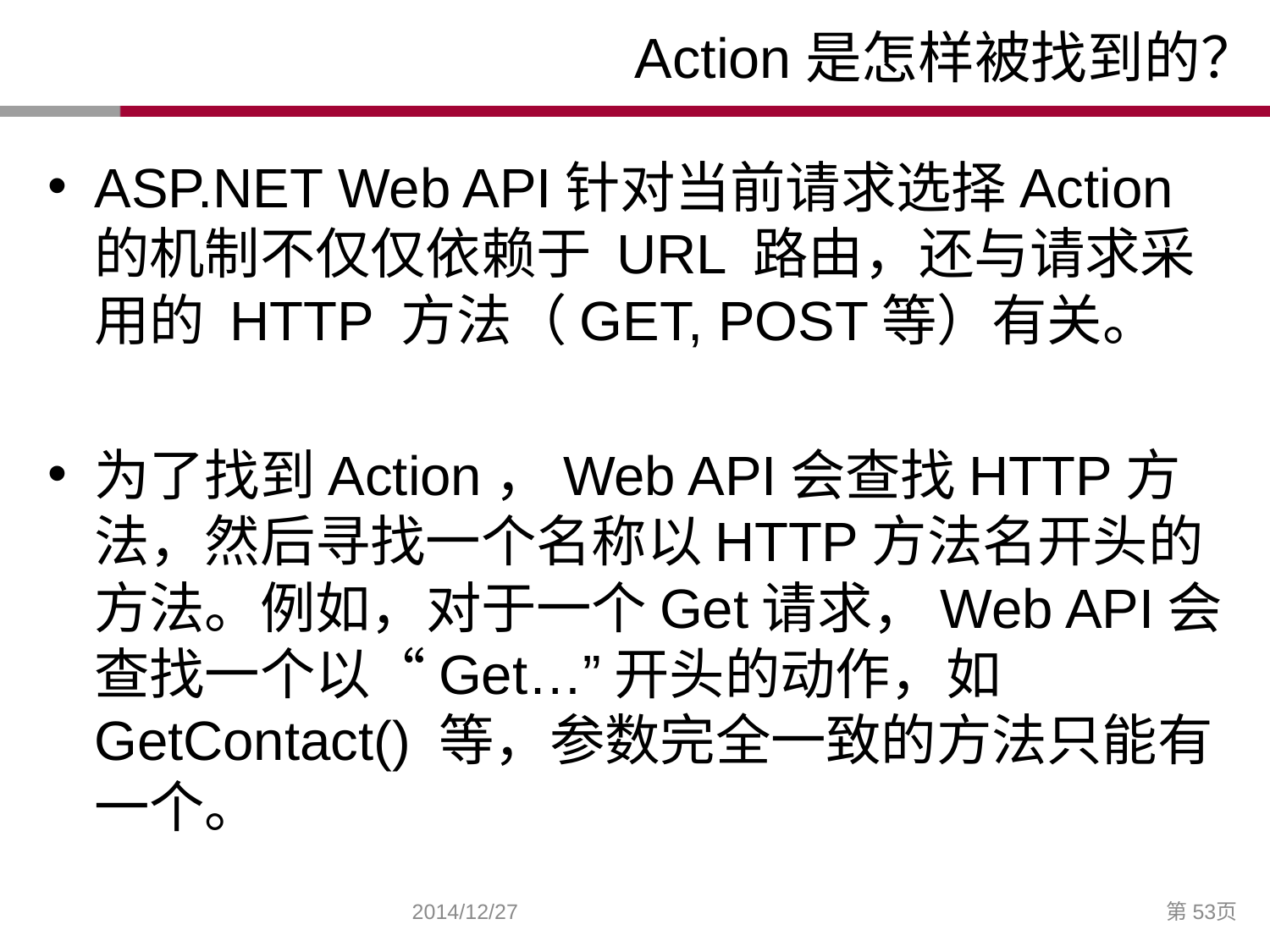

# Action是怎样被找到的？
ASP.NET Web API针对当前请求选择Action的机制不仅仅依赖于 URL 路由，还与请求采用的 HTTP 方法（GET, POST等）有关。

为了找到Action，Web API会查找HTTP方法，然后寻找一个名称以HTTP方法名开头的方法。例如，对于一个Get请求，Web API会查找一个以“Get…”开头的动作，如GetContact() 等，参数完全一致的方法只能有一个。
2014/12/27
第53页